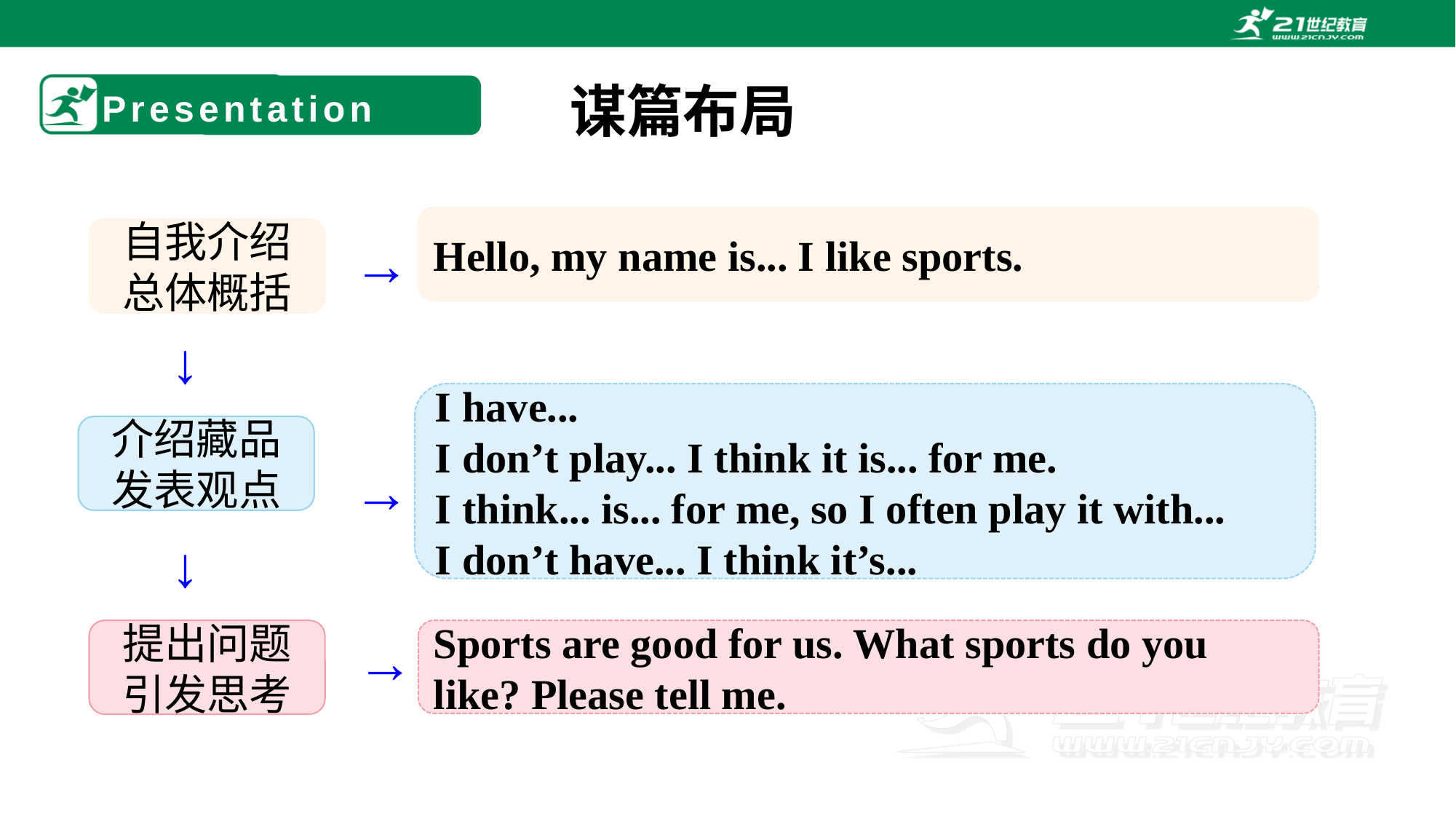

# Presentation
谋篇布局
↓
Hello, my name is... I like sports.
自我介绍
总体概括
↓
I have...
I don’t play... I think it is... for me.
I think... is... for me, so I often play it with...
I don’t have... I think it’s...
介绍藏品发表观点
↓
↓
↓
提出问题引发思考
Sports are good for us. What sports do you like? Please tell me.